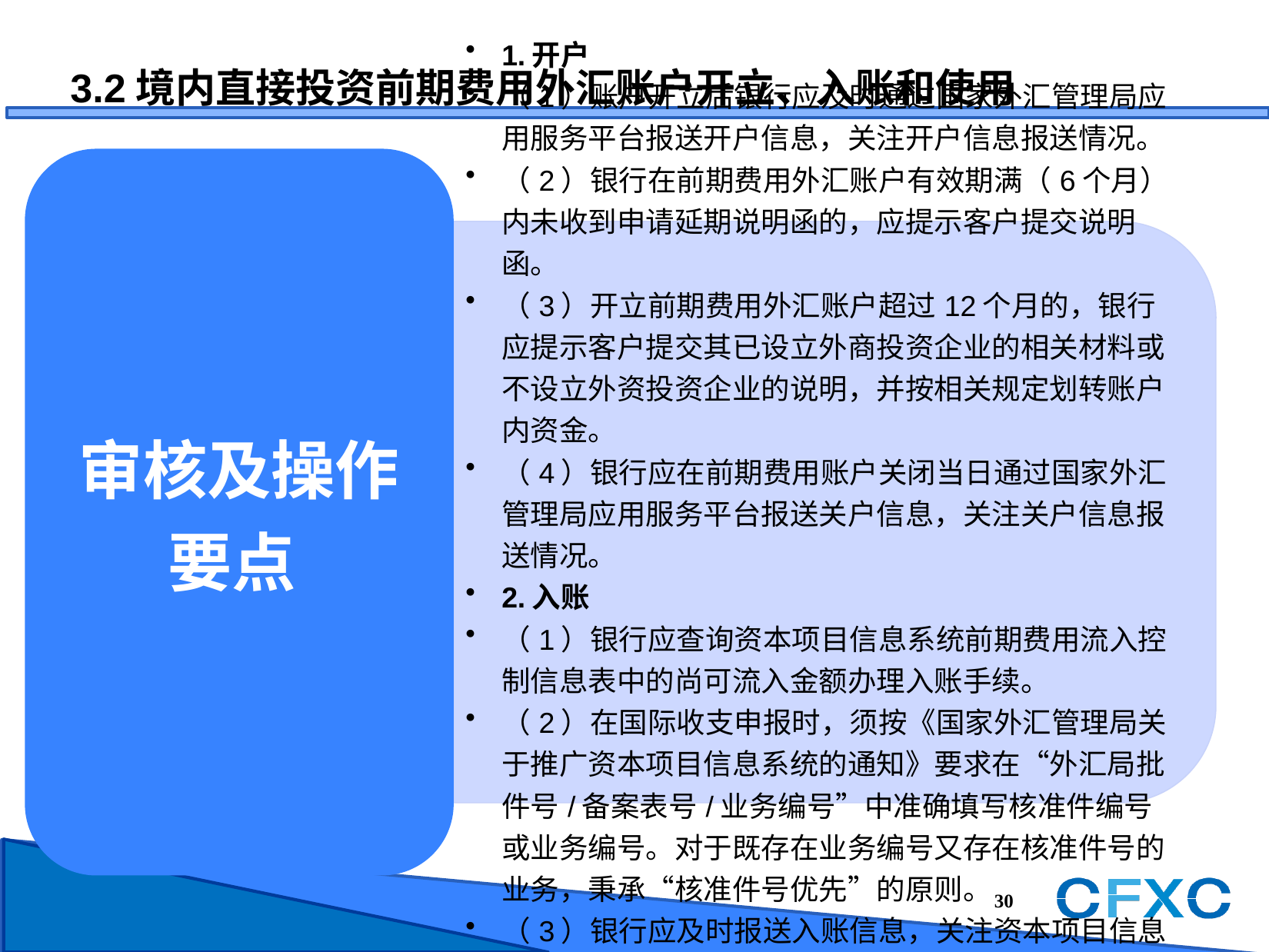

3.2境内直接投资前期费用外汇账户开立、入账和使用
审核及操作要点
（1）银行应查询资本项目信息系统前期费用流入控制信息表中的尚可流入金额办理入账手续。
（2）在国际收支申报时，须按《国家外汇管理局关于推广资本项目信息系统的通知》要求在“外汇局批件号/备案表号/业务编号”中准确填写核准件编号或业务编号。对于既存在业务编号又存在核准件号的业务，秉承“核准件号优先”的原则。
1.开户
2.入账
（2）银行在前期费用外汇账户有效期满（6个月）内未收到申请延期说明函的，应提示客户提交说明函。
（3）开立前期费用外汇账户超过12个月的，银行应提示客户提交其已设立外商投资企业的相关材料或不设立外资投资企业的说明，并按相关规定划转账户内资金。
（4）银行应在前期费用账户关闭当日通过国家外汇管理局应用服务平台报送关户信息，关注关户信息报送情况。
30